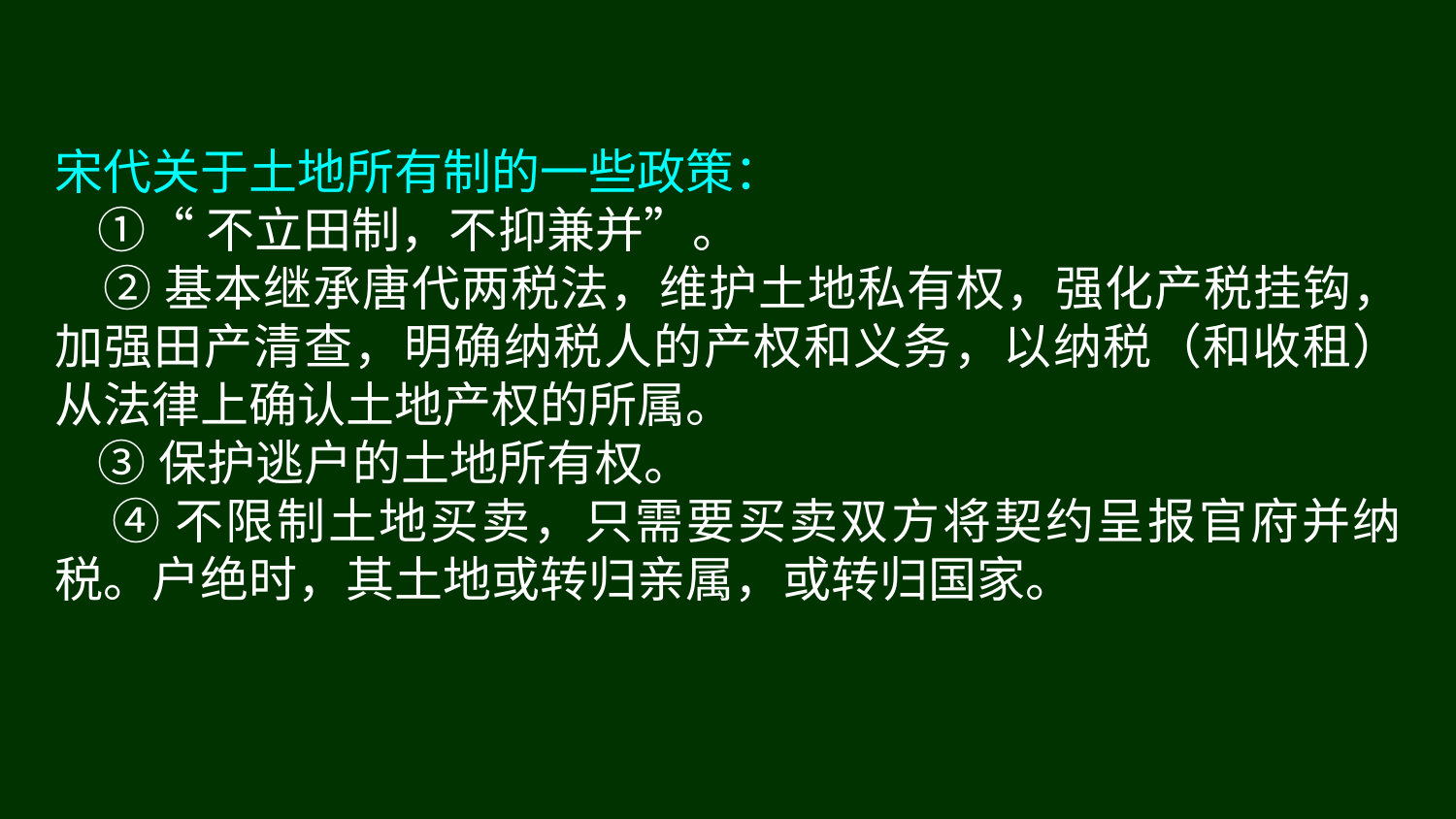

宋代关于土地所有制的一些政策：
    ①“不立田制，不抑兼并”。
    ②基本继承唐代两税法，维护土地私有权，强化产税挂钩，加强田产清查，明确纳税人的产权和义务，以纳税（和收租）从法律上确认土地产权的所属。
    ③保护逃户的土地所有权。
    ④不限制土地买卖，只需要买卖双方将契约呈报官府并纳税。户绝时，其土地或转归亲属，或转归国家。